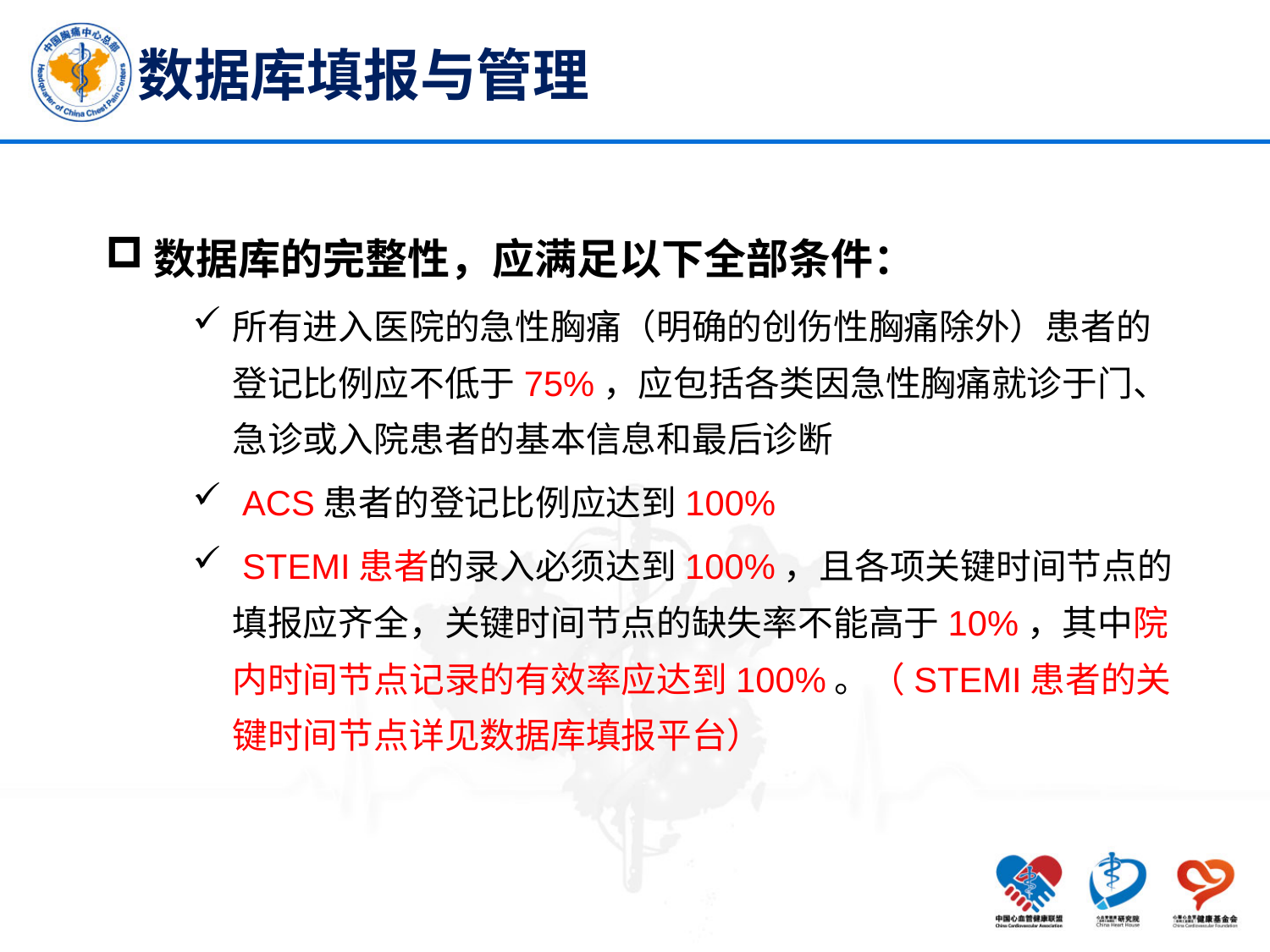

# 数据库填报与管理
数据库的完整性，应满足以下全部条件：
所有进入医院的急性胸痛（明确的创伤性胸痛除外）患者的登记比例应不低于75%，应包括各类因急性胸痛就诊于门、急诊或入院患者的基本信息和最后诊断
 ACS患者的登记比例应达到100%
 STEMI患者的录入必须达到100%，且各项关键时间节点的填报应齐全，关键时间节点的缺失率不能高于10%，其中院内时间节点记录的有效率应达到100%。（STEMI患者的关键时间节点详见数据库填报平台）